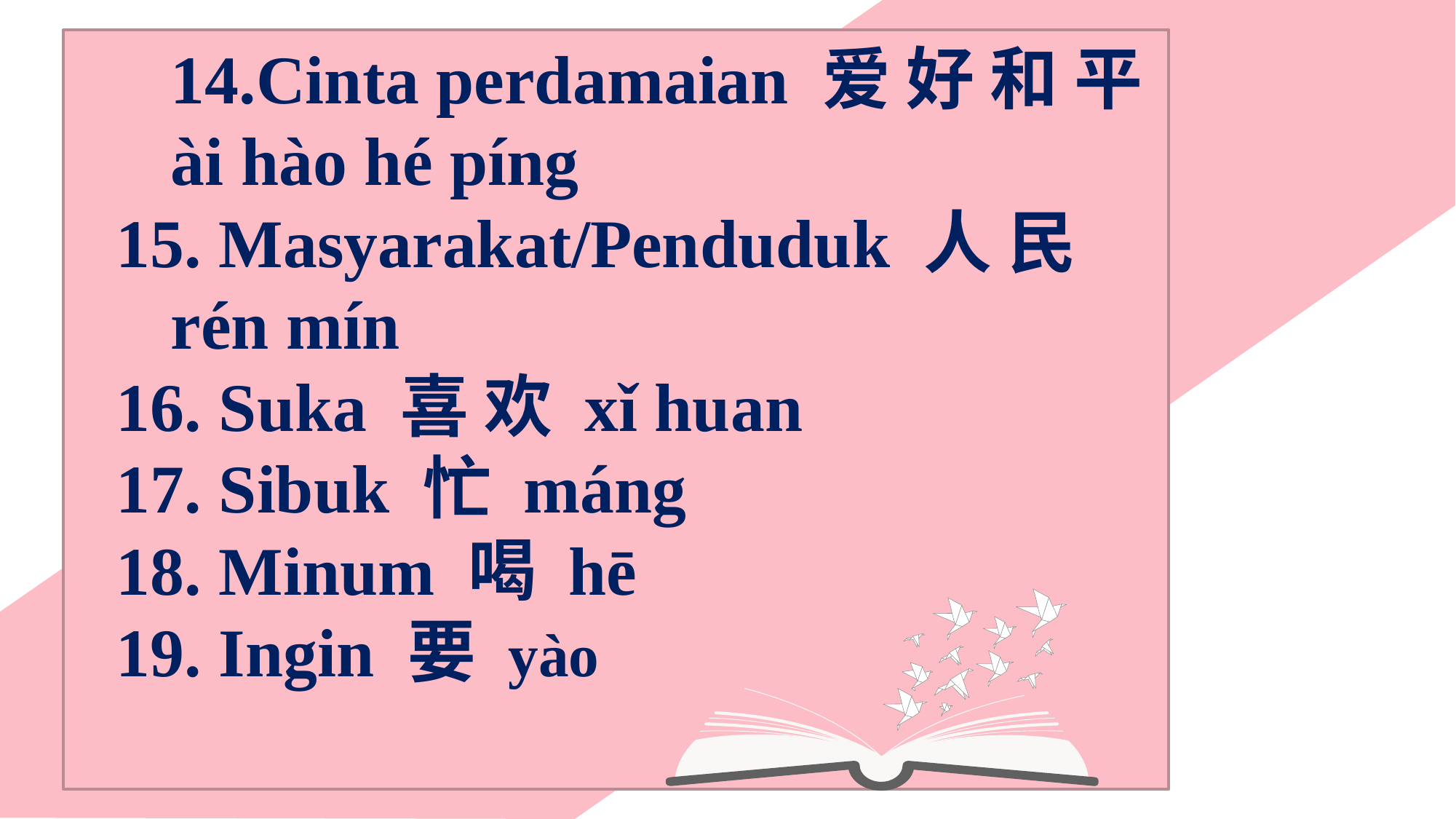

Cinta perdamaian 爱 好 和 平
ài hào hé píng
 Masyarakat/Penduduk 人 民
rén mín
 Suka 喜 欢 xǐ huan
 Sibuk 忙 máng
 Minum 喝 hē
 Ingin 要 yào